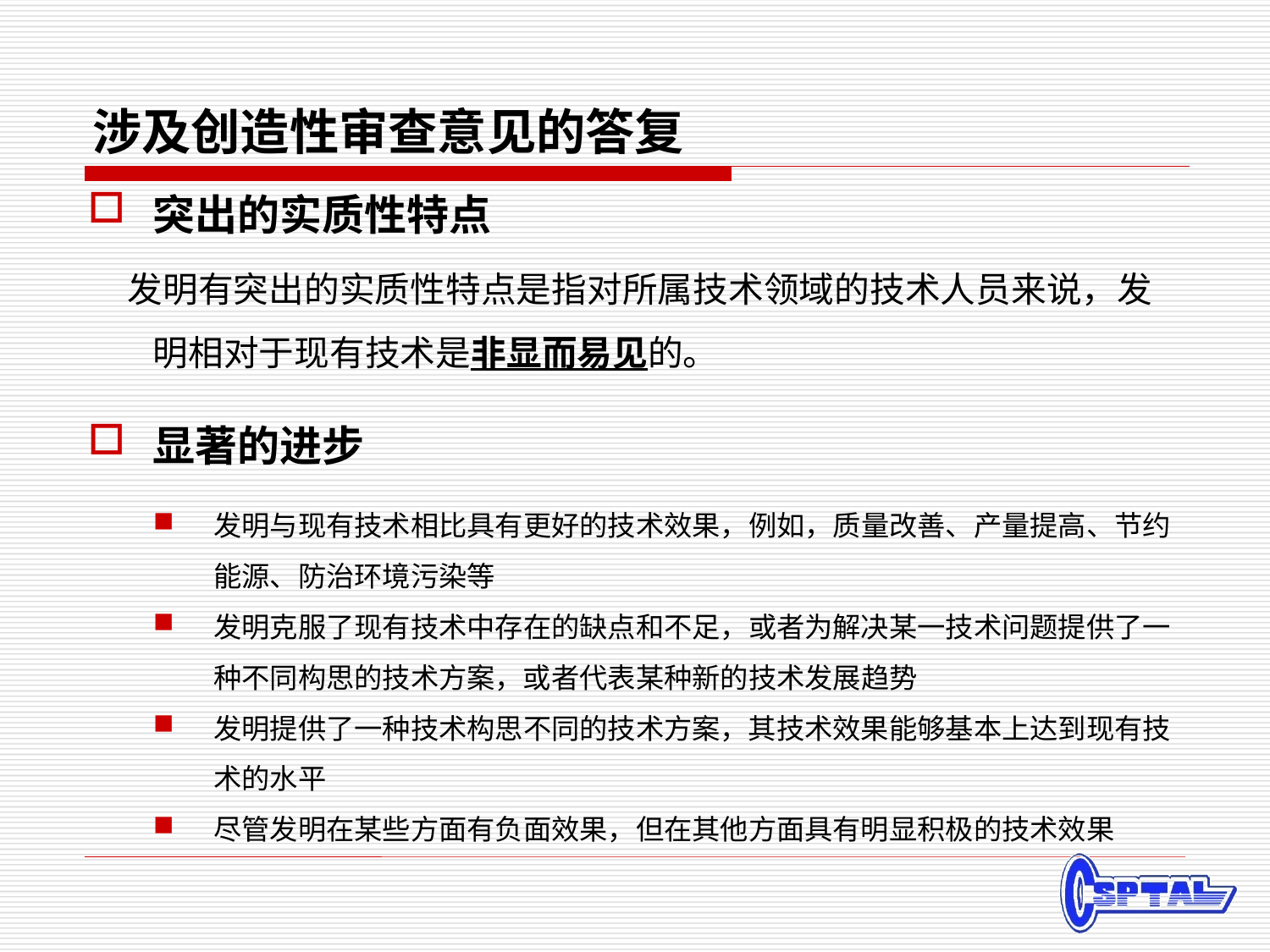

# 涉及创造性审查意见的答复
突出的实质性特点
    发明有突出的实质性特点是指对所属技术领域的技术人员来说，发明相对于现有技术是非显而易见的。
显著的进步
发明与现有技术相比具有更好的技术效果，例如，质量改善、产量提高、节约能源、防治环境污染等
发明克服了现有技术中存在的缺点和不足，或者为解决某一技术问题提供了一种不同构思的技术方案，或者代表某种新的技术发展趋势
发明提供了一种技术构思不同的技术方案，其技术效果能够基本上达到现有技术的水平
尽管发明在某些方面有负面效果，但在其他方面具有明显积极的技术效果